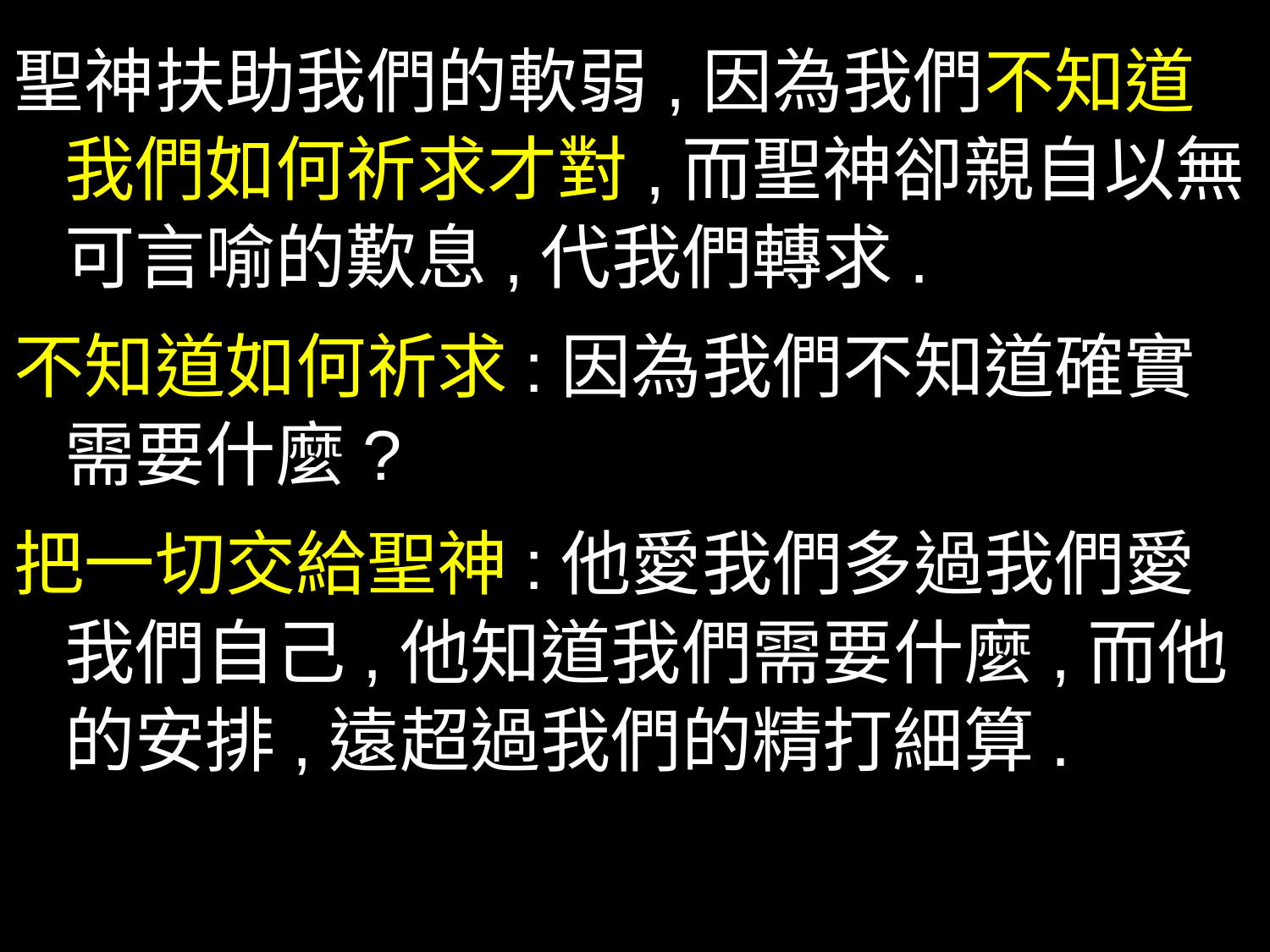

聖神扶助我們的軟弱,因為我們不知道我們如何祈求才對,而聖神卻親自以無可言喻的歎息,代我們轉求.
不知道如何祈求:因為我們不知道確實需要什麼?
把一切交給聖神:他愛我們多過我們愛我們自己,他知道我們需要什麼,而他的安排,遠超過我們的精打細算.